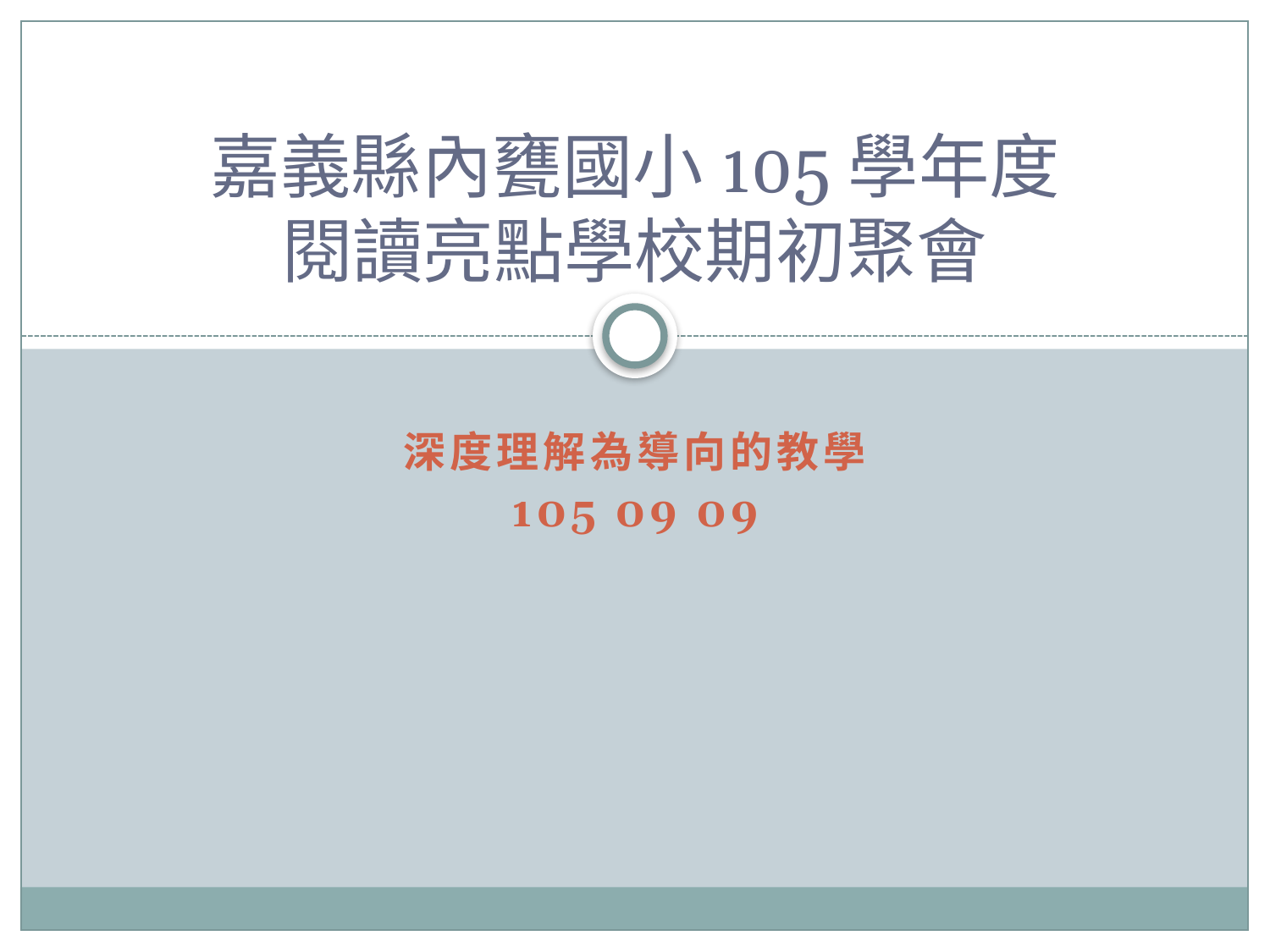

# 嘉義縣內甕國小105學年度 閱讀亮點學校期初聚會
深度理解為導向的教學
105 09 09